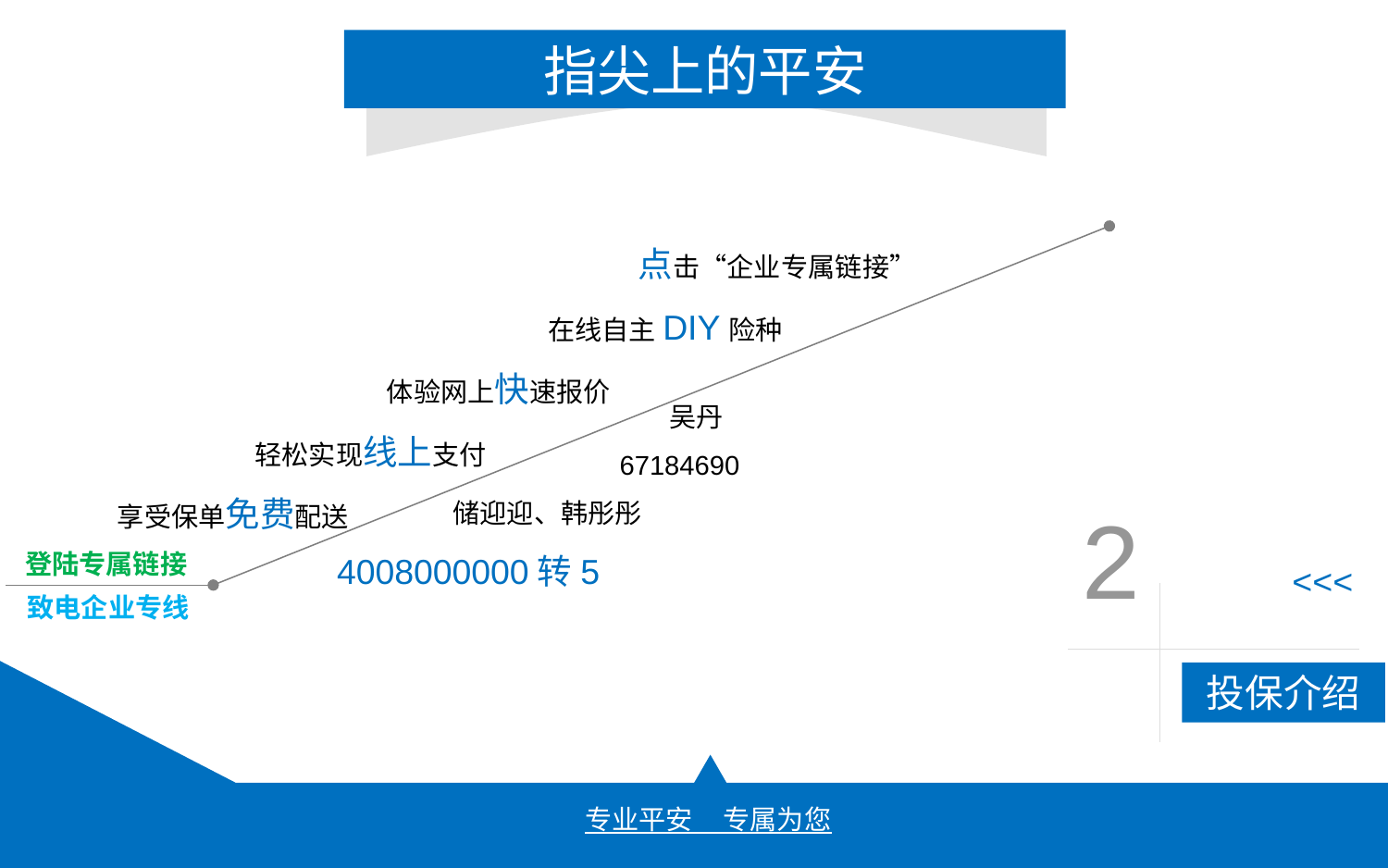

指尖上的平安

                                                                          点击“企业专属链接”
                                                             在线自主DIY险种
                                      体验网上快速报价
                   轻松实现线上支付
享受保单免费配送
                                                          吴丹
                                        67184690
                      储迎迎、韩彤彤
   4008000000转5
2
>>>
投保介绍
登陆专属链接
 致电企业专线

专业平安     专属为您